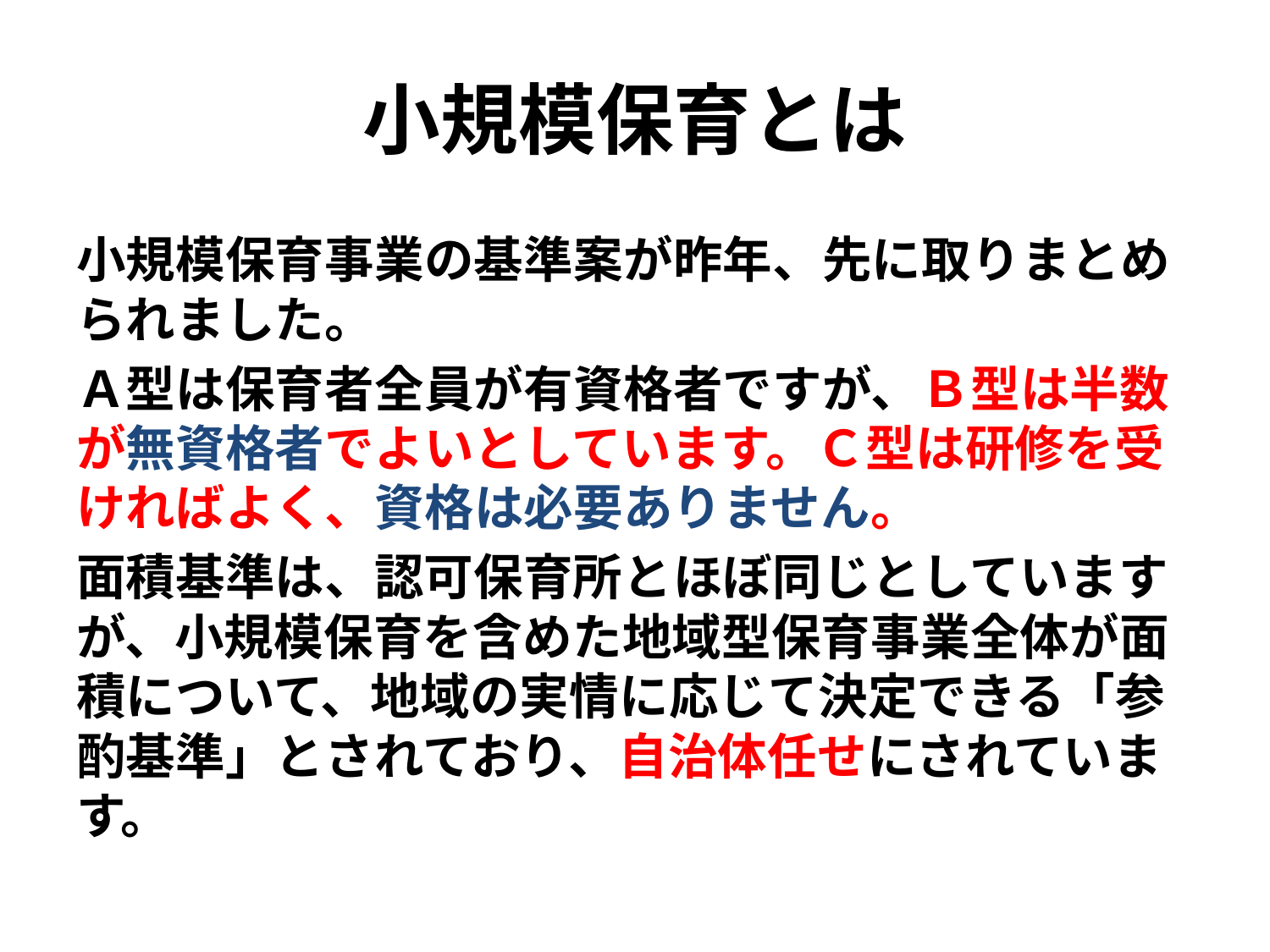

# 小規模保育とは
小規模保育事業の基準案が昨年、先に取りまとめられました。
Ａ型は保育者全員が有資格者ですが、Ｂ型は半数が無資格者でよいとしています。Ｃ型は研修を受ければよく、資格は必要ありません。
面積基準は、認可保育所とほぼ同じとしていますが、小規模保育を含めた地域型保育事業全体が面積について、地域の実情に応じて決定できる「参酌基準」とされており、自治体任せにされています。